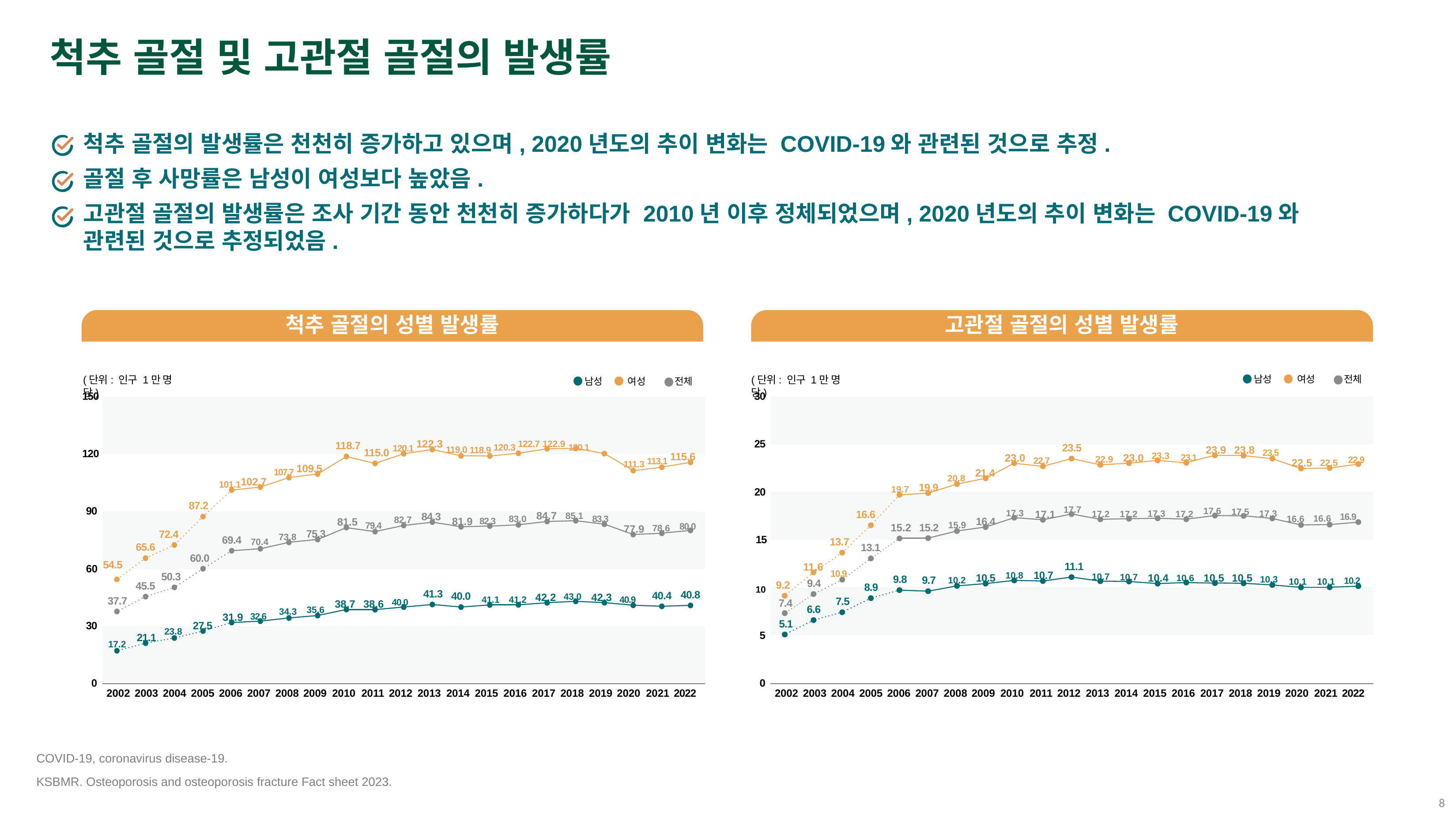

척추 골절 및 고관절 골절의 발생률
척추 골절의 발생률은 천천히 증가하고 있으며, 2020년도의 추이 변화는 COVID-19와 관련된 것으로 추정.
골절 후 사망률은 남성이 여성보다 높았음.
고관절 골절의 발생률은 조사 기간 동안 천천히 증가하다가 2010년 이후 정체되었으며, 2020년도의 추이 변화는 COVID-19와 관련된 것으로 추정되었음.

척추 골절의 성별 발생률
고관절 골절의 성별 발생률
(단위: 인구 1만 명당)
(단위: 인구 1만 명당)
남성	여성	  전체

150
30

120.1 122.3 119.0 118.9 120.3 122.7 122.9 120.1
25
23.9 23.8 23.5
118.7
23.5
111.3 113.1 115.6
23.0 22.7	22.9 23.0 23.3 23.1
115.0
120
22.5 22.5 22.9
107.7 109.5
20.8 21.4
101.1102.7
19.7 19.9
20

87.2
17.3 17.1 17.7 17.2 17.2 17.3 17.2 17.6 17.5 17.3 16.6 16.6 16.9
83.0 84.7 85.1 83.3
90
82.7 84.3
16.6
81.9 82.3
15.9 16.4
81.5 79.4

77.9 78.6 80.0
15.2 15.2
70.4 73.8 75.3
72.4
13.7
11.6 10.9
15
69.4
65.6
13.1
60.0
54.5
11.1
60
10.8 10.7
10.7 10.7 10.4 10.6 10.5 10.5 10.3 10.1 10.1 10.2
10.2 10.5
50.3
9.8
9.7
10
9.4
9.2
45.5
8.9
41.1 41.2 42.2 43.0 42.3 40.9
41.3
40.8

40.4
40.0
34.3 35.6 38.7 38.6 40.0
37.7
7.5
7.4
5.1
6.6
31.9 32.6
23.8 27.5
30
17.2 21.1

5
0
0

2002 2003 2004 2005 2006 2007 2008 2009 2010 2011 2012 2013 2014 2015 2016 2017 2018 2019 2020 2021 2022
2002 2003 2004 2005 2006 2007 2008 2009 2010 2011 2012 2013 2014 2015 2016 2017 2018 2019 2020 2021 2022
남성	여성	  전체

COVID-19, coronavirus disease-19.
KSBMR. Osteoporosis and osteoporosis fracture Fact sheet 2023.
8